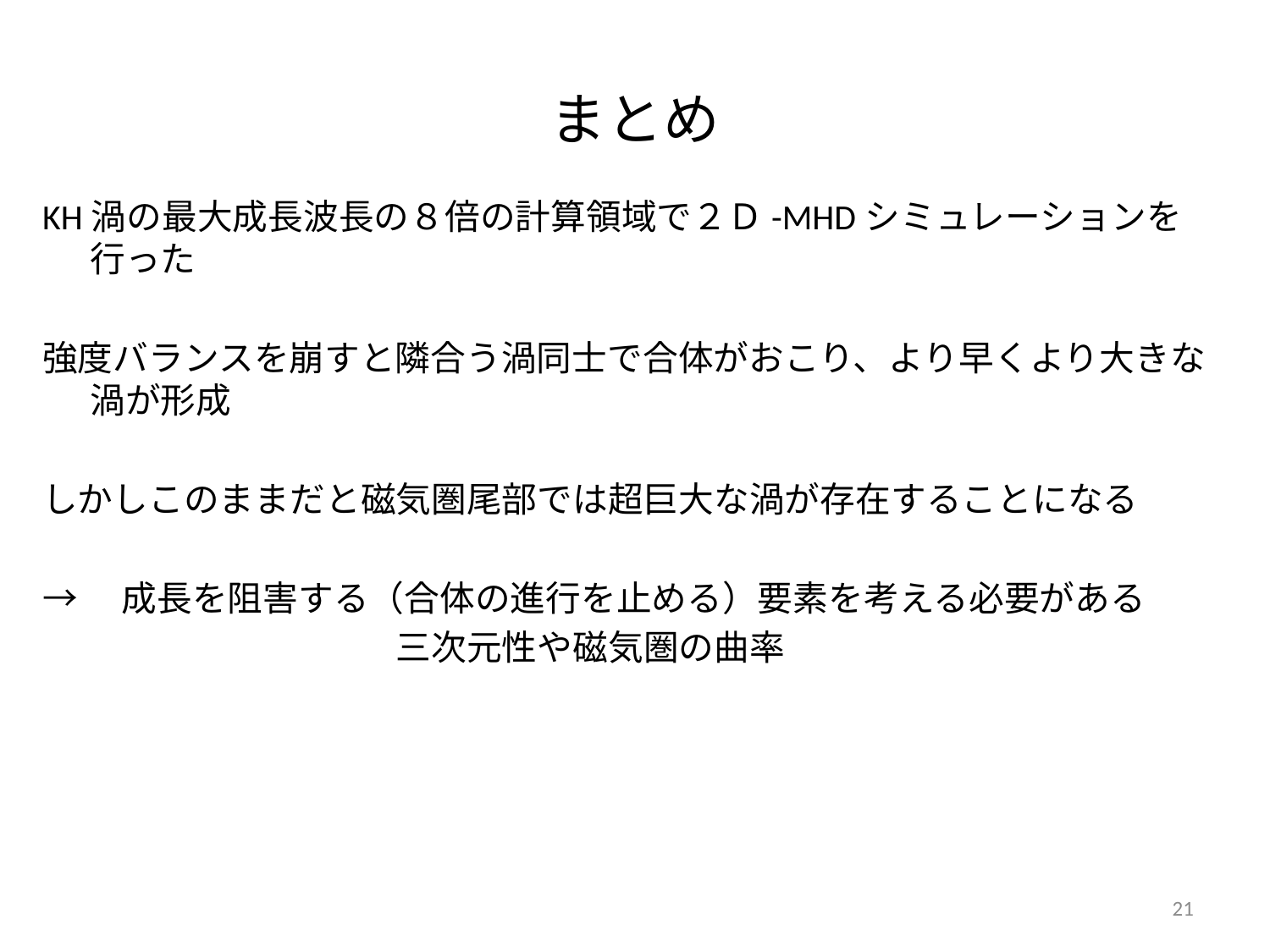

# まとめ
KH渦の最大成長波長の８倍の計算領域で２Ｄ-MHDシミュレーションを行った

強度バランスを崩すと隣合う渦同士で合体がおこり、より早くより大きな渦が形成

しかしこのままだと磁気圏尾部では超巨大な渦が存在することになる

→　成長を阻害する（合体の進行を止める）要素を考える必要がある
　　　　　　　　　　三次元性や磁気圏の曲率

21